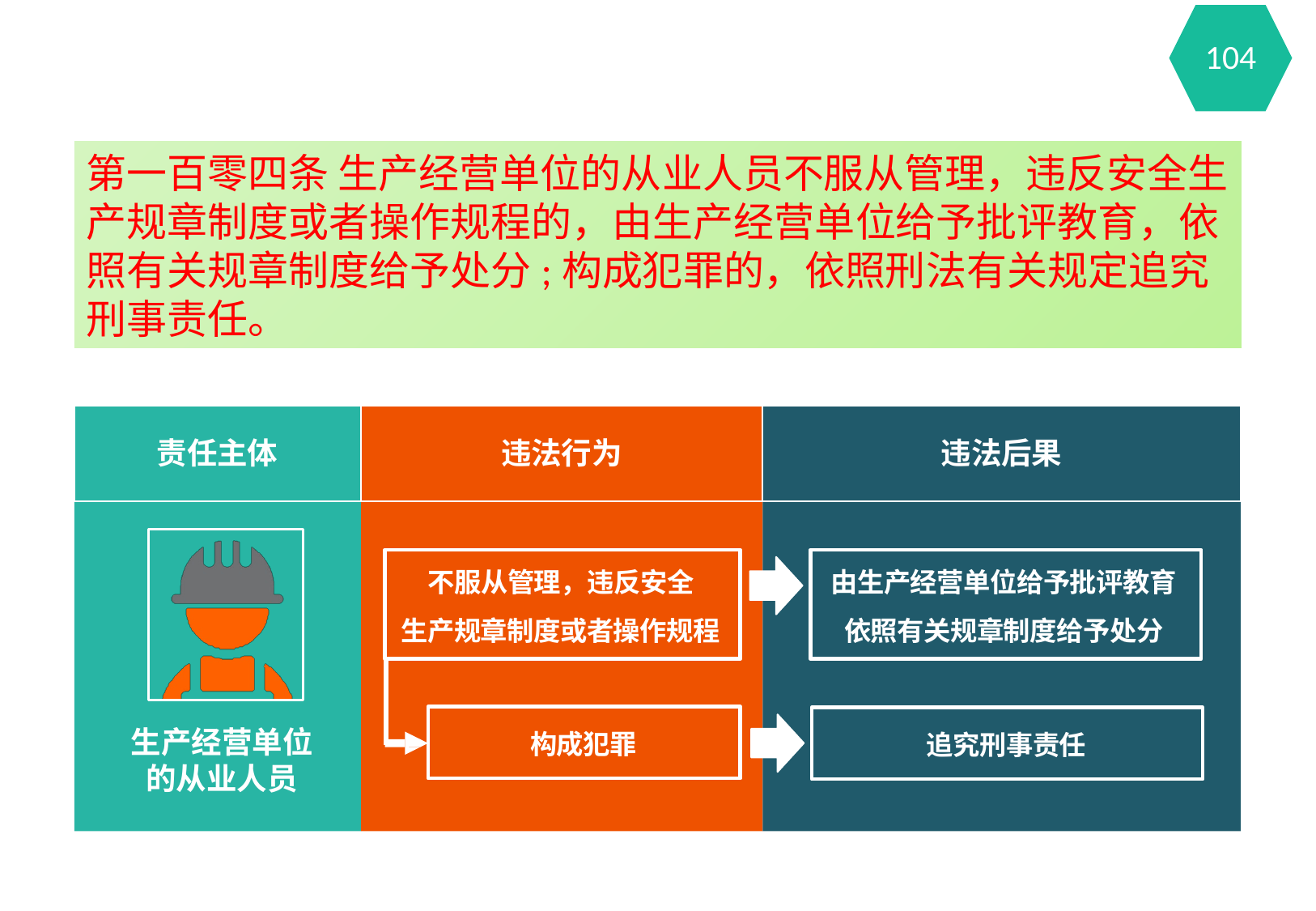

104
第一百零四条 生产经营单位的从业人员不服从管理，违反安全生产规章制度或者操作规程的，由生产经营单位给予批评教育，依照有关规章制度给予处分;构成犯罪的，依照刑法有关规定追究刑事责任。

责任主体
违法行为
违法后果

不服从管理，违反安全 生产规章制度或者操作规程

生产经营单位 的从业人员
由生产经营单位给予批评教育 依照有关规章制度给予处分

构成犯罪
追究刑事责任